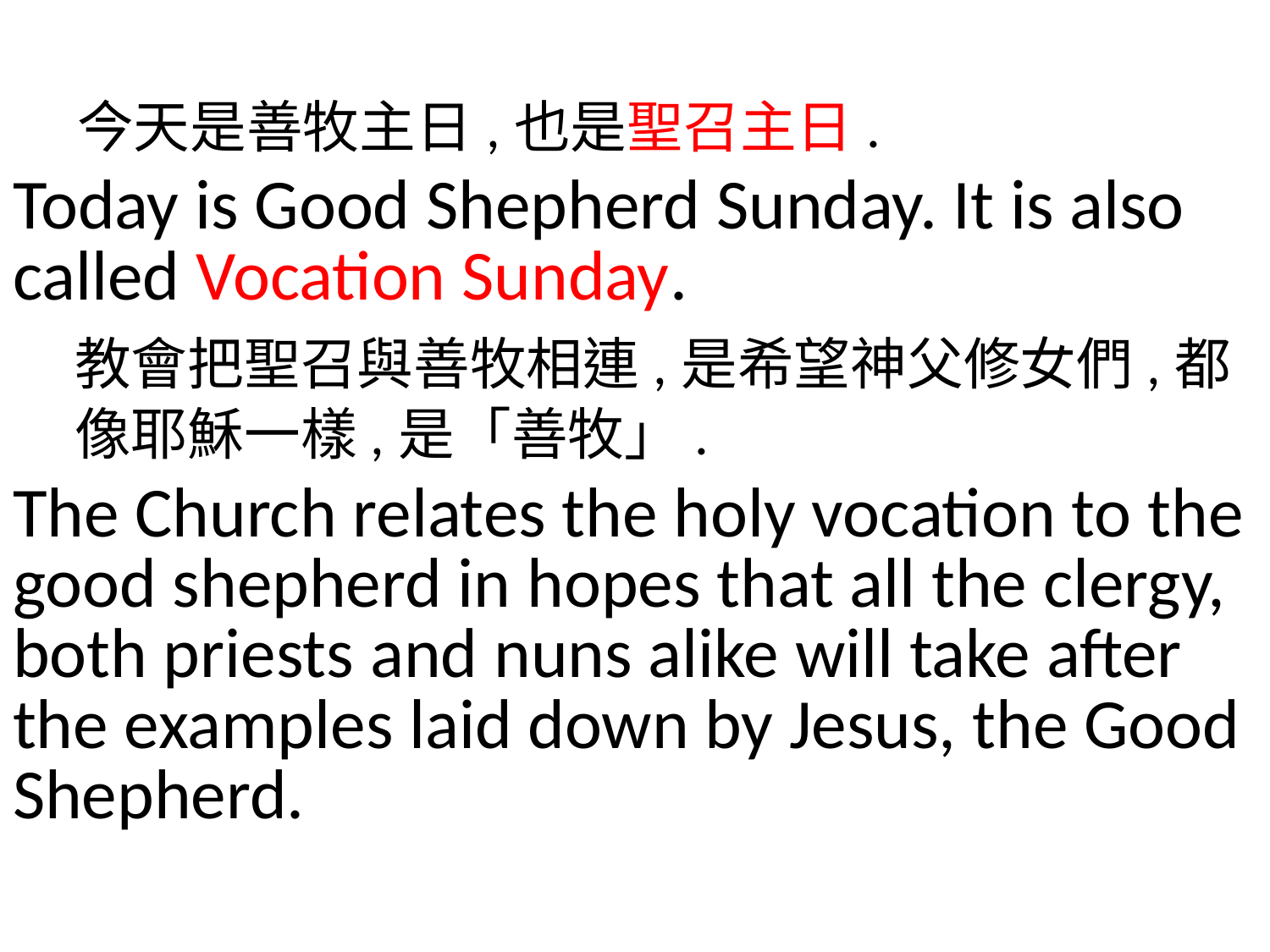

今天是善牧主日,也是聖召主日.
Today is Good Shepherd Sunday. It is also called Vocation Sunday.
教會把聖召與善牧相連,是希望神父修女們,都像耶穌一樣,是「善牧」.
The Church relates the holy vocation to the good shepherd in hopes that all the clergy, both priests and nuns alike will take after the examples laid down by Jesus, the Good Shepherd.